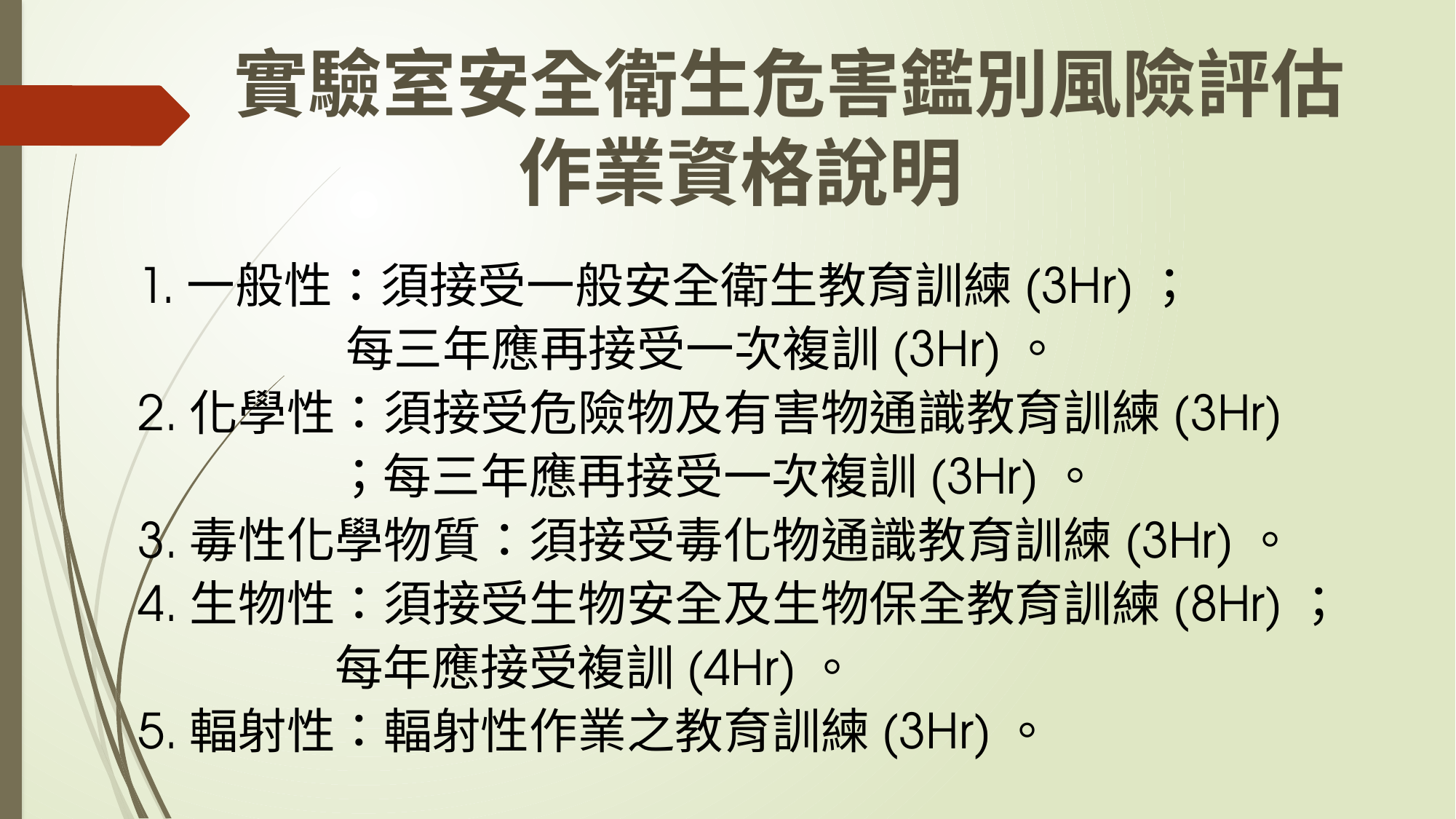

實驗室安全衛生危害鑑別風險評估
                作業資格說明
1.一般性：須接受一般安全衛生教育訓練(3Hr)；
                  每三年應再接受一次複訓(3Hr)。
2.化學性：須接受危險物及有害物通識教育訓練(3Hr)
                 ；每三年應再接受一次複訓(3Hr)。
3.毒性化學物質：須接受毒化物通識教育訓練(3Hr)。
4.生物性：須接受生物安全及生物保全教育訓練(8Hr)；
                 每年應接受複訓(4Hr)。
5.輻射性：輻射性作業之教育訓練(3Hr)。